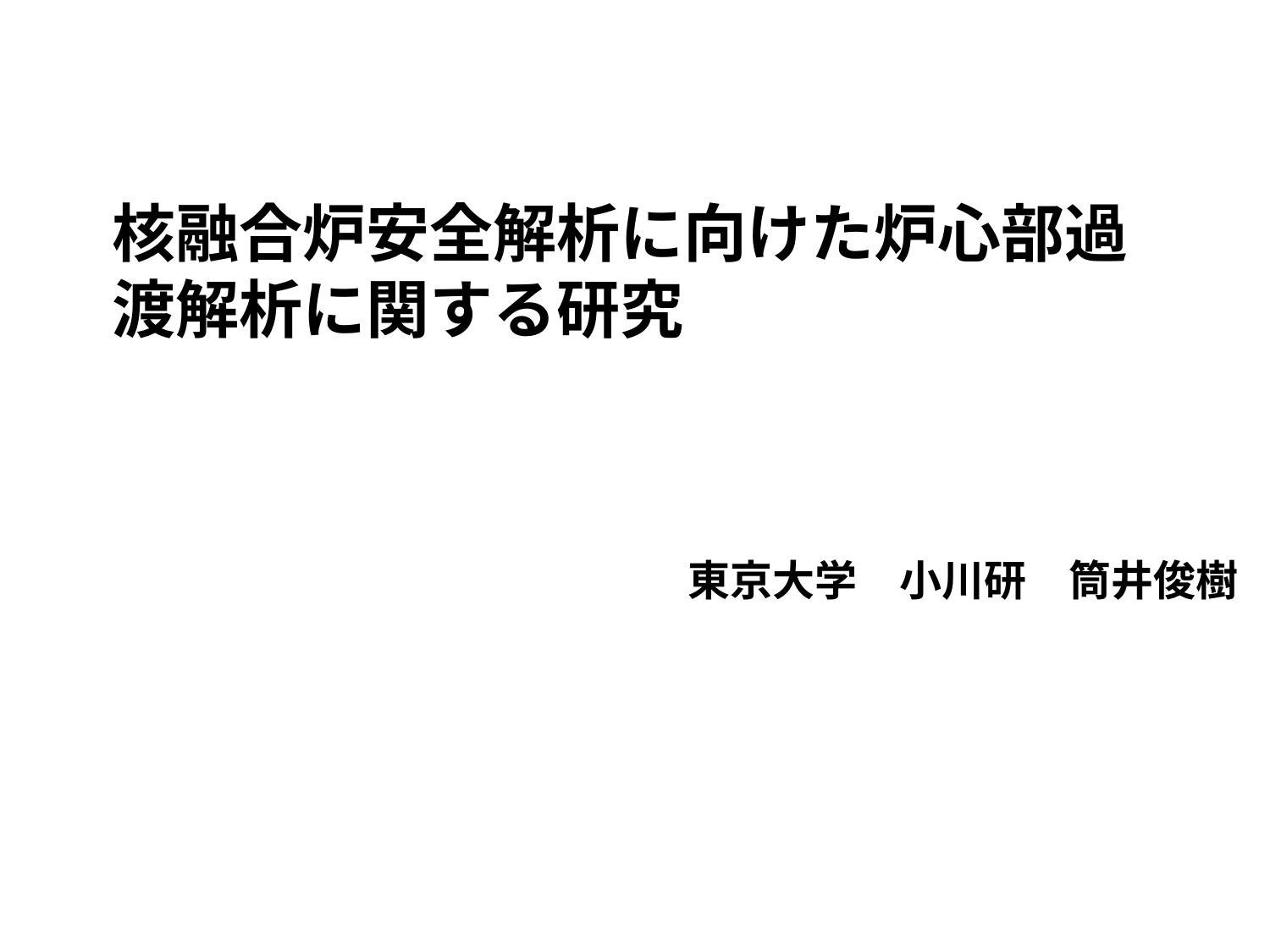

核融合炉安全解析に向けた炉心部過渡解析に関する研究
東京大学　小川研　筒井俊樹